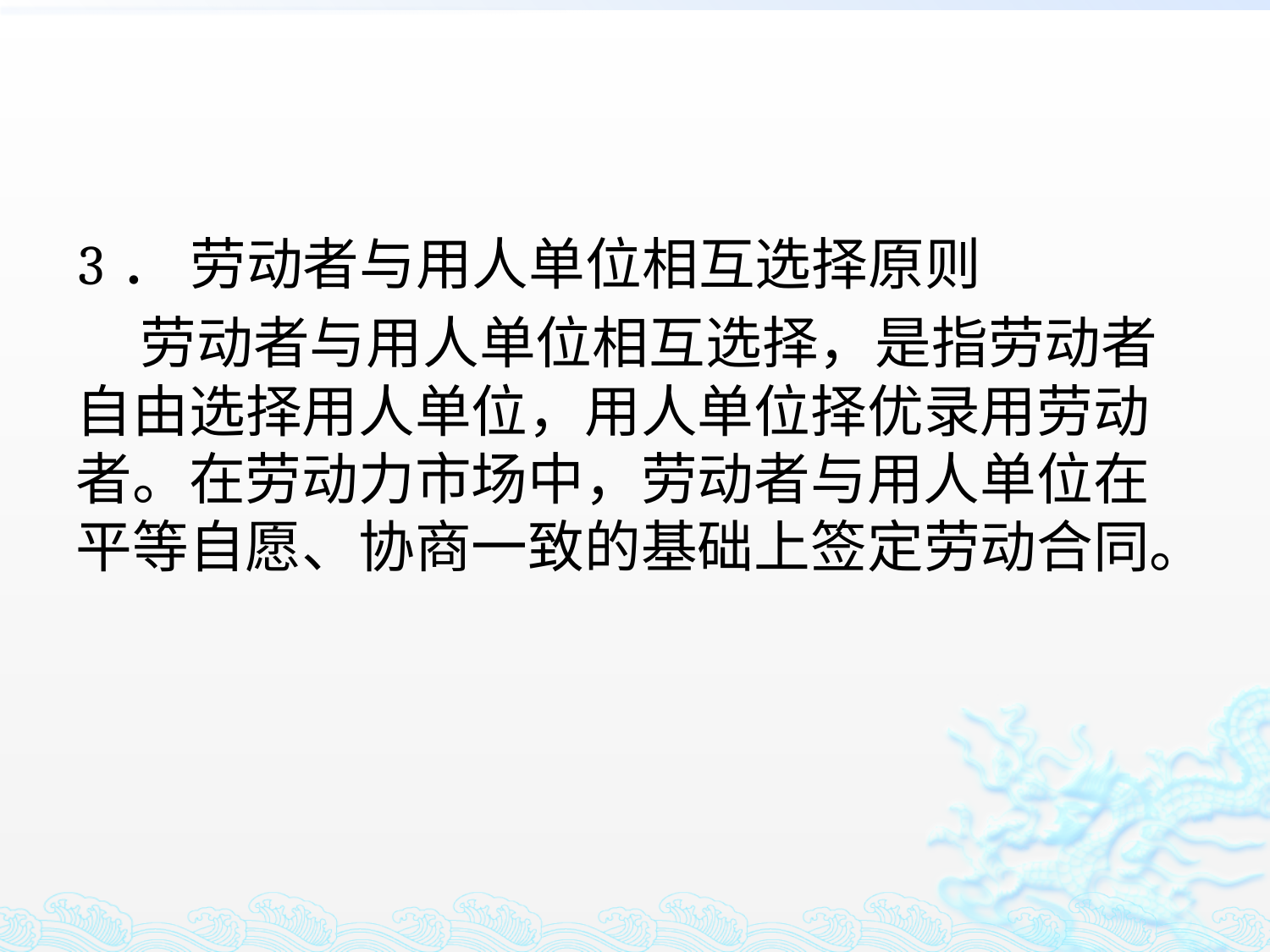

#
3． 劳动者与用人单位相互选择原则
    劳动者与用人单位相互选择，是指劳动者自由选择用人单位，用人单位择优录用劳动者。在劳动力市场中，劳动者与用人单位在平等自愿、协商一致的基础上签定劳动合同。